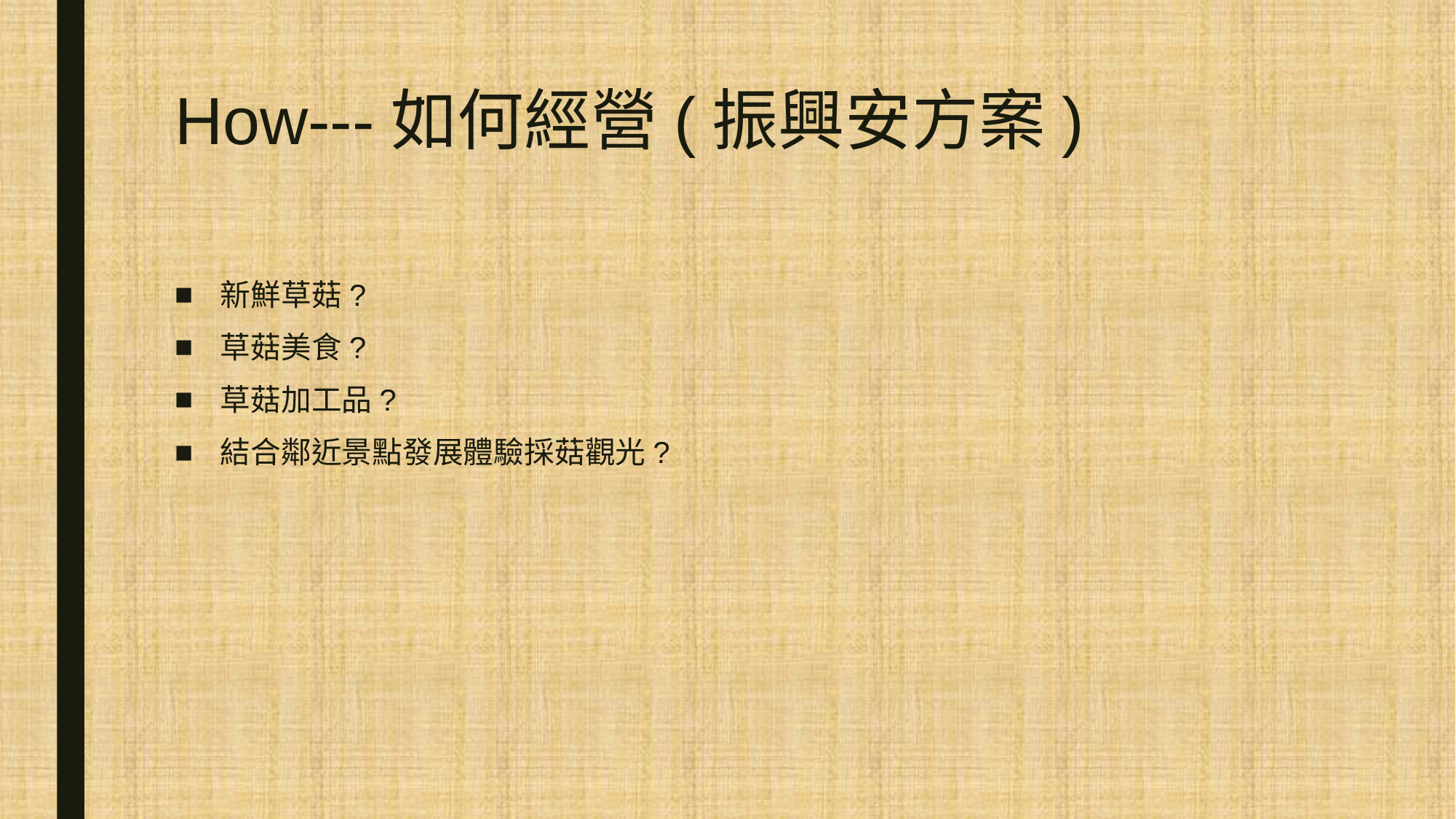

# How---如何經營(振興安方案)
新鮮草菇?
草菇美食?
草菇加工品?
結合鄰近景點發展體驗採菇觀光?